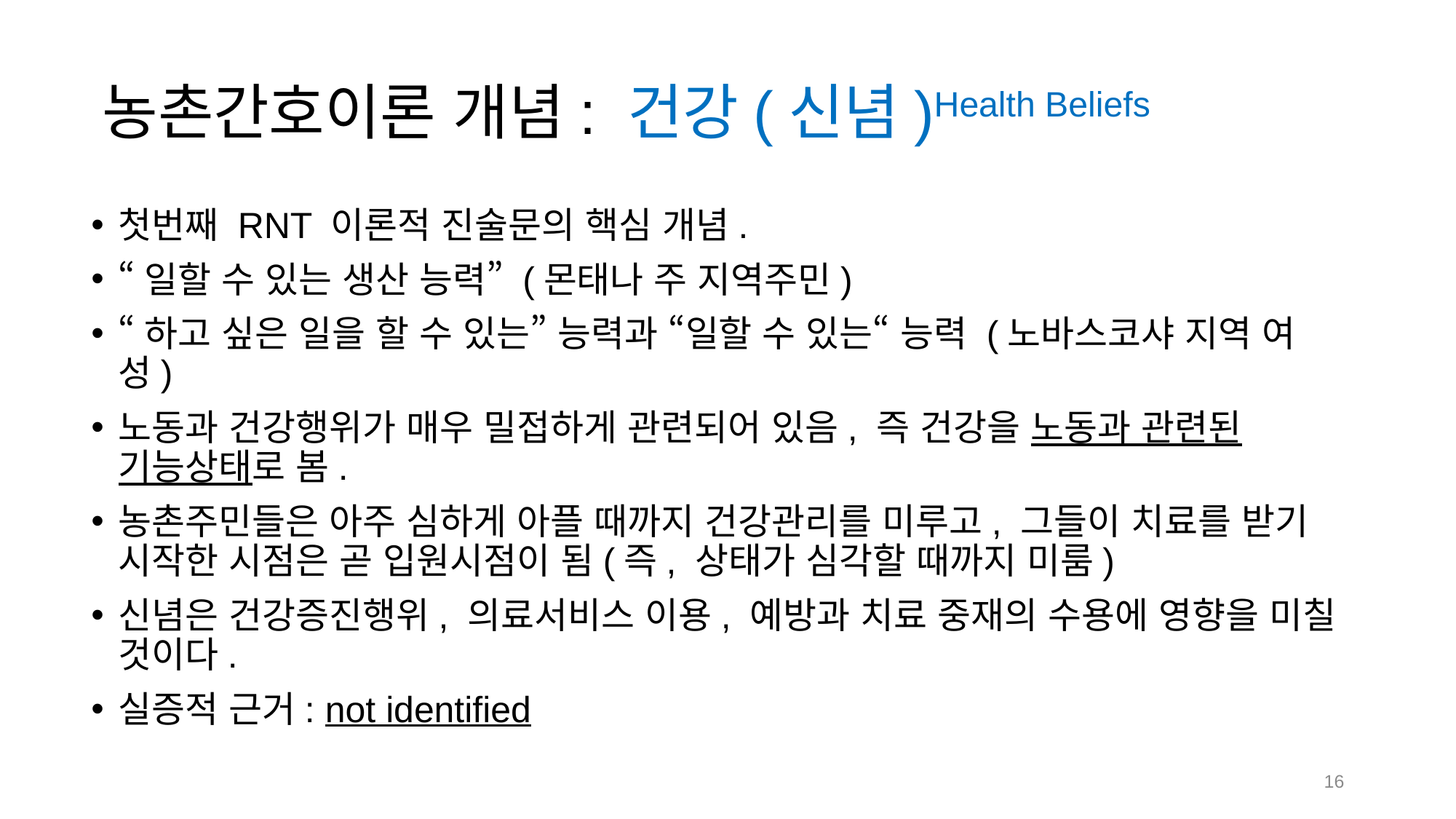

# 농촌간호이론 개념: 건강(신념)Health Beliefs
첫번째 RNT 이론적 진술문의 핵심 개념.
“일할 수 있는 생산 능력” (몬태나 주 지역주민)
“하고 싶은 일을 할 수 있는” 능력과 “일할 수 있는“ 능력 (노바스코샤 지역 여성)
노동과 건강행위가 매우 밀접하게 관련되어 있음, 즉 건강을 노동과 관련된 기능상태로 봄.
농촌주민들은 아주 심하게 아플 때까지 건강관리를 미루고, 그들이 치료를 받기 시작한 시점은 곧 입원시점이 됨(즉, 상태가 심각할 때까지 미룸)
신념은 건강증진행위, 의료서비스 이용, 예방과 치료 중재의 수용에 영향을 미칠 것이다.
실증적 근거: not identified
16